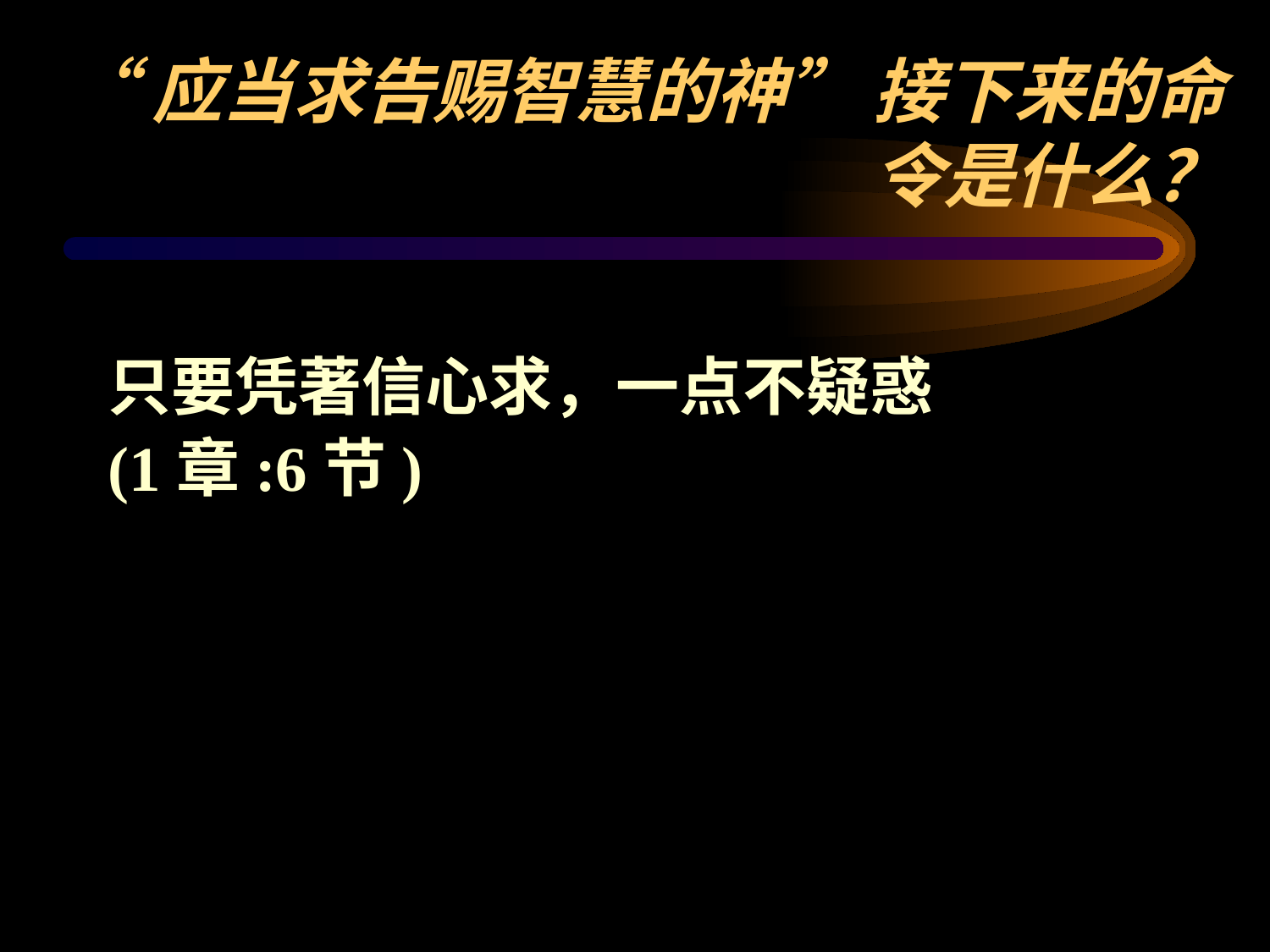

“应当求告赐智慧的神” 接下来的命令是什么？
只要凭著信心求，一点不疑惑
(1章:6节)